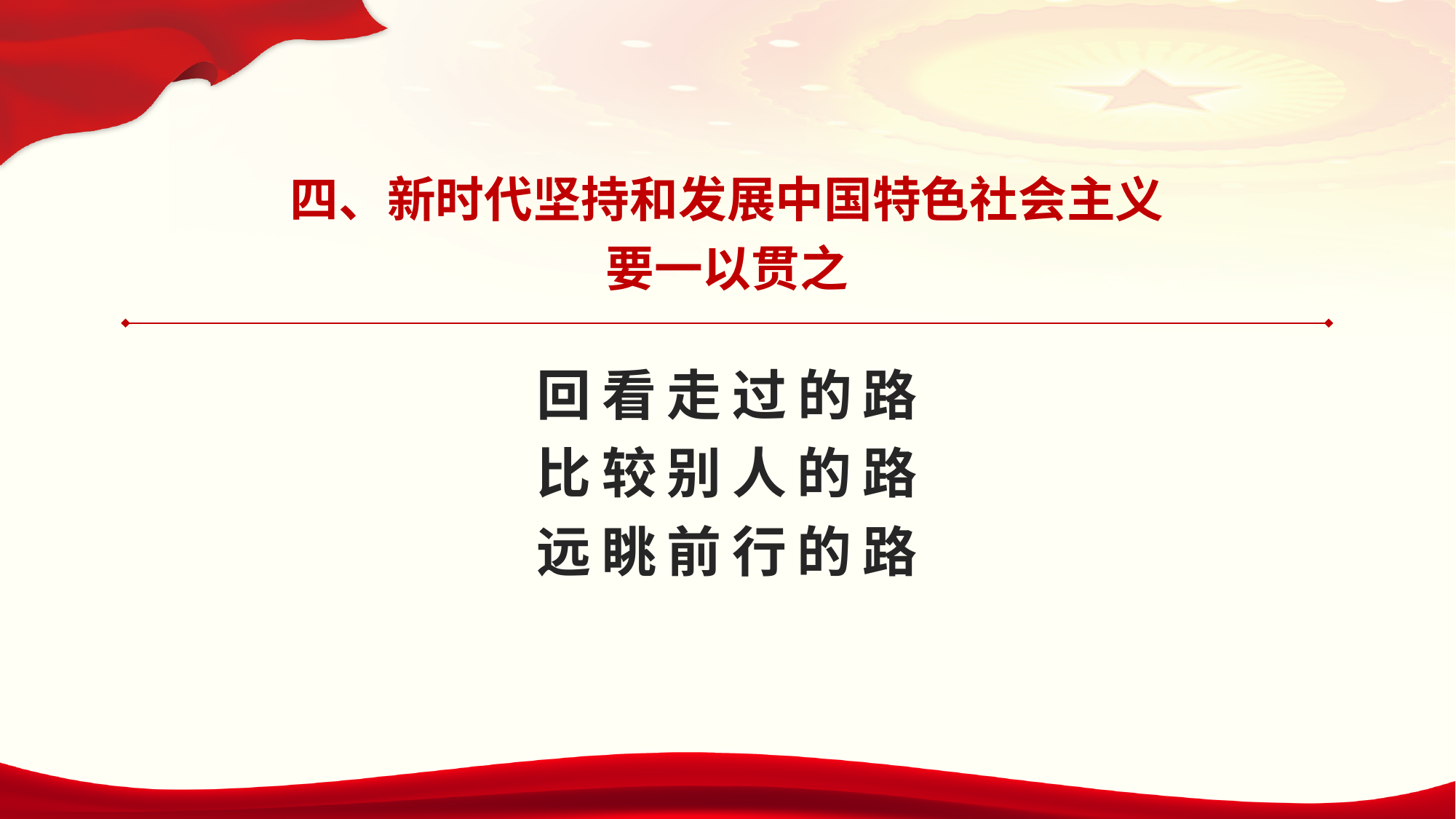

四、新时代坚持和发展中国特色社会主义
要一以贯之
回看走过的路
比较别人的路
远眺前行的路